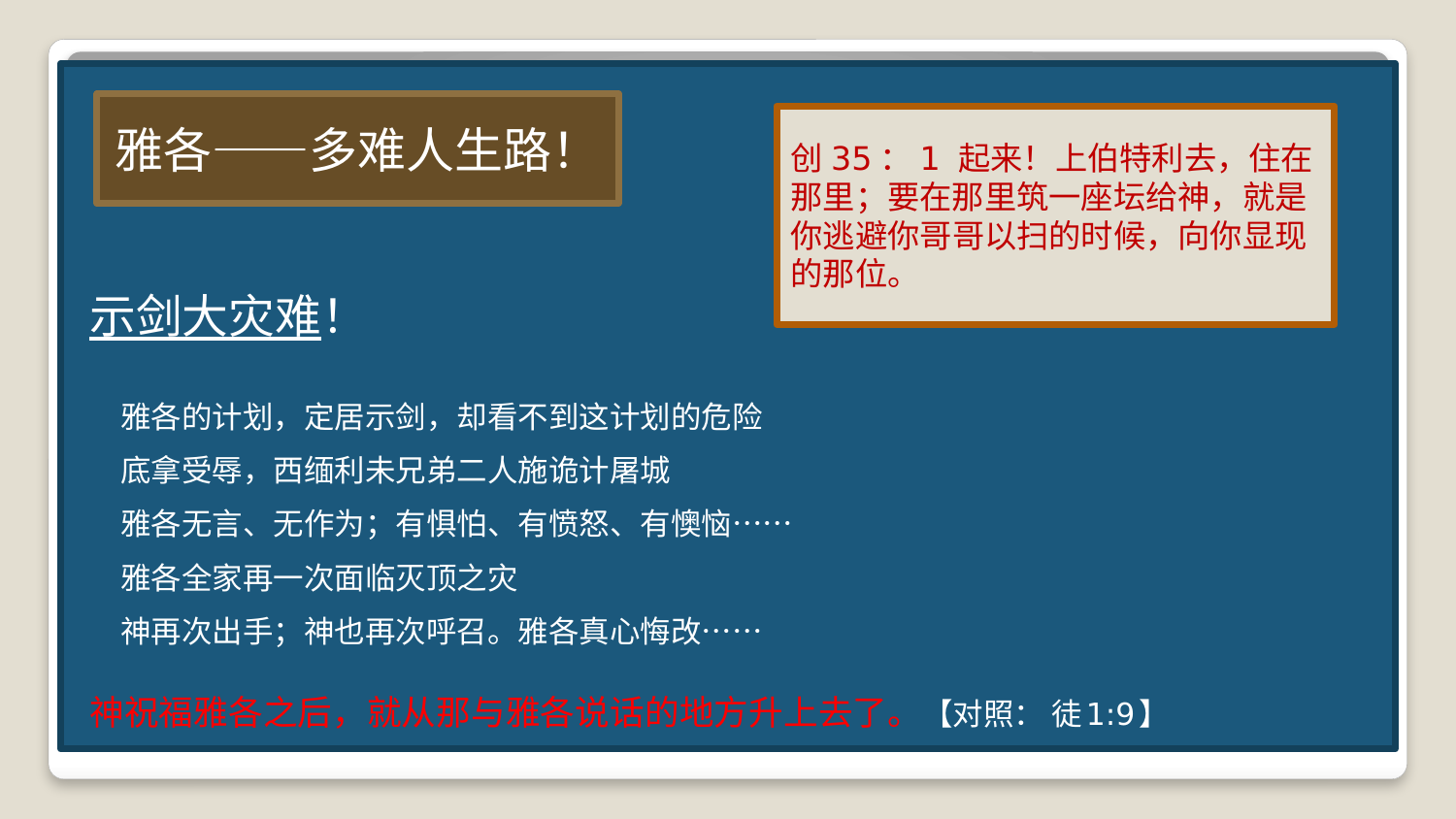

示剑大灾难！

    雅各的计划，定居示剑，却看不到这计划的危险
    底拿受辱，西缅利未兄弟二人施诡计屠城
    雅各无言、无作为；有惧怕、有愤怒、有懊恼……
    雅各全家再一次面临灭顶之灾
    神再次出手；神也再次呼召。雅各真心悔改……

神祝福雅各之后，就从那与雅各说话的地方升上去了。【对照： 徒1:9】
雅各——多难人生路！

创35：1 起来！上伯特利去，住在那里；要在那里筑一座坛给神，就是你逃避你哥哥以扫的时候，向你显现的那位。